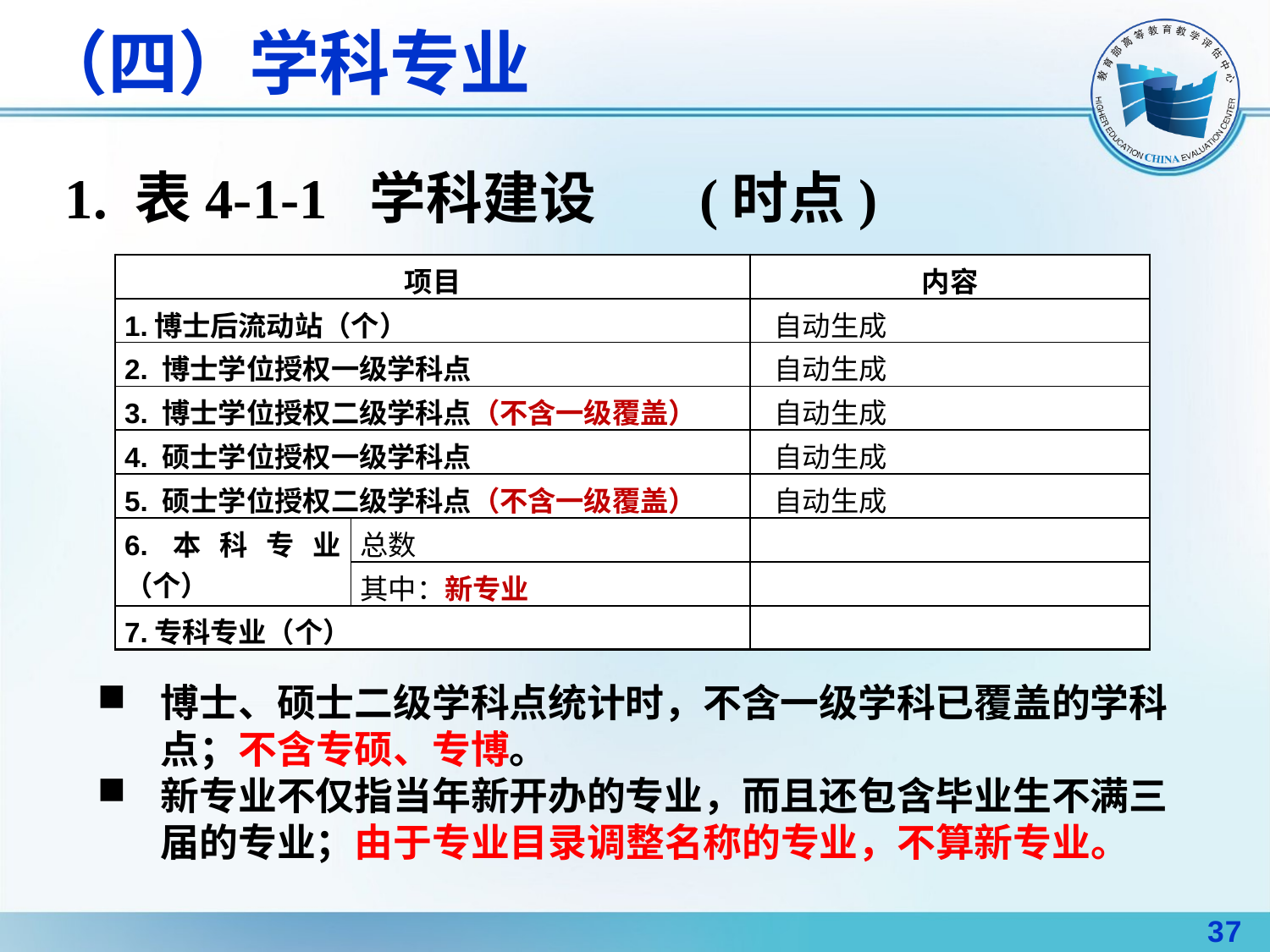

# （四）学科专业
1. 表4-1-1  学科建设	(时点)
| 项目 |  | 内容 |
| --- | --- | --- |
| 1.博士后流动站（个） |  | 自动生成 |
| 2. 博士学位授权一级学科点 |  | 自动生成 |
| 3. 博士学位授权二级学科点（不含一级覆盖） |  | 自动生成 |
| 4. 硕士学位授权一级学科点 |  | 自动生成 |
| 5. 硕士学位授权二级学科点（不含一级覆盖） |  | 自动生成 |
| 6.本科专业（个） | 总数 |  |
|  | 其中：新专业 |  |
| 7.专科专业（个） |  |  |
博士、硕士二级学科点统计时，不含一级学科已覆盖的学科点；不含专硕、专博。
新专业不仅指当年新开办的专业，而且还包含毕业生不满三届的专业；由于专业目录调整名称的专业，不算新专业。